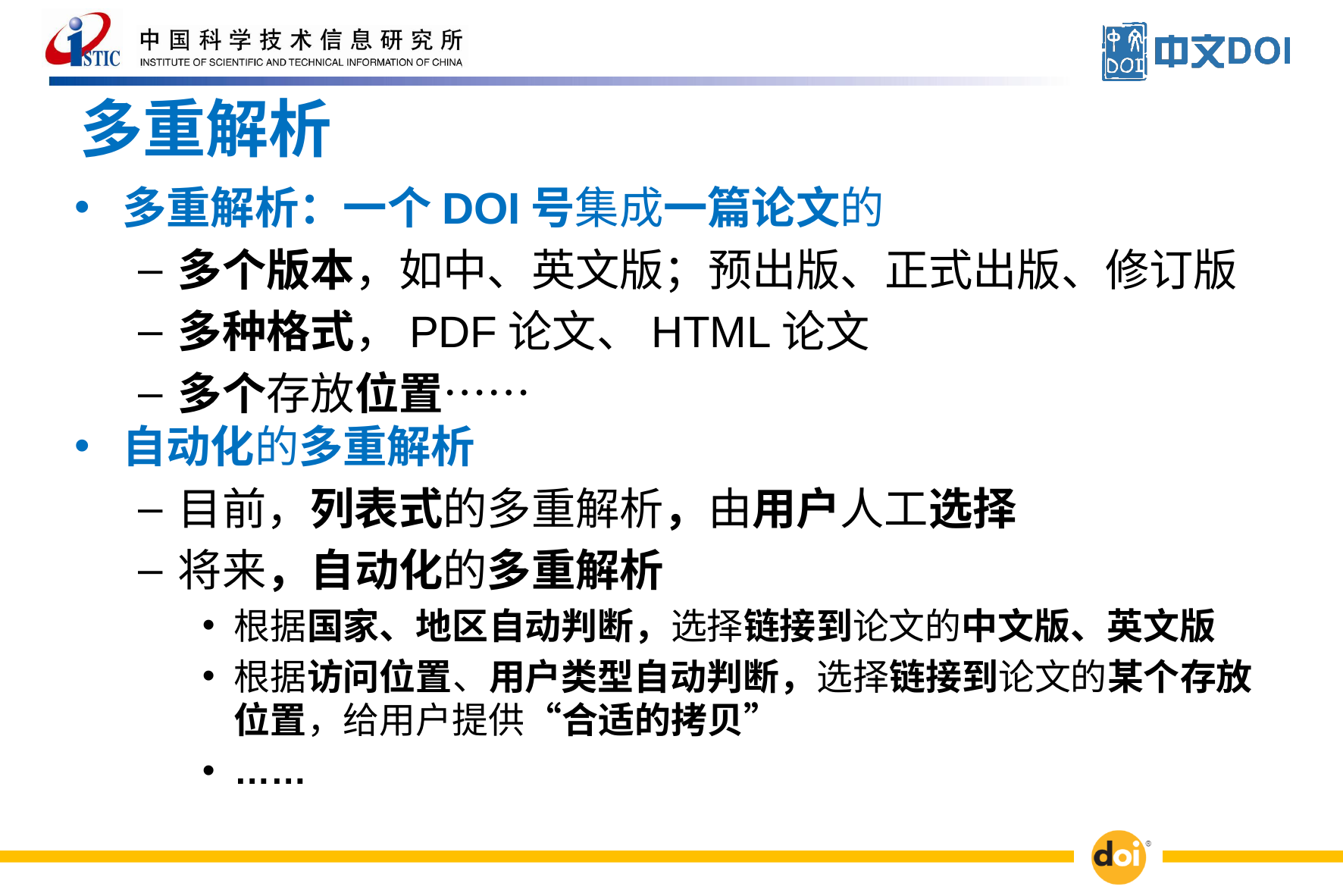

# 多重解析
多重解析：一个DOI号集成一篇论文的
多个版本，如中、英文版；预出版、正式出版、修订版
多种格式，PDF论文、HTML论文
多个存放位置……
自动化的多重解析
目前，列表式的多重解析，由用户人工选择
将来，自动化的多重解析
根据国家、地区自动判断，选择链接到论文的中文版、英文版
根据访问位置、用户类型自动判断，选择链接到论文的某个存放位置，给用户提供“合适的拷贝”
……